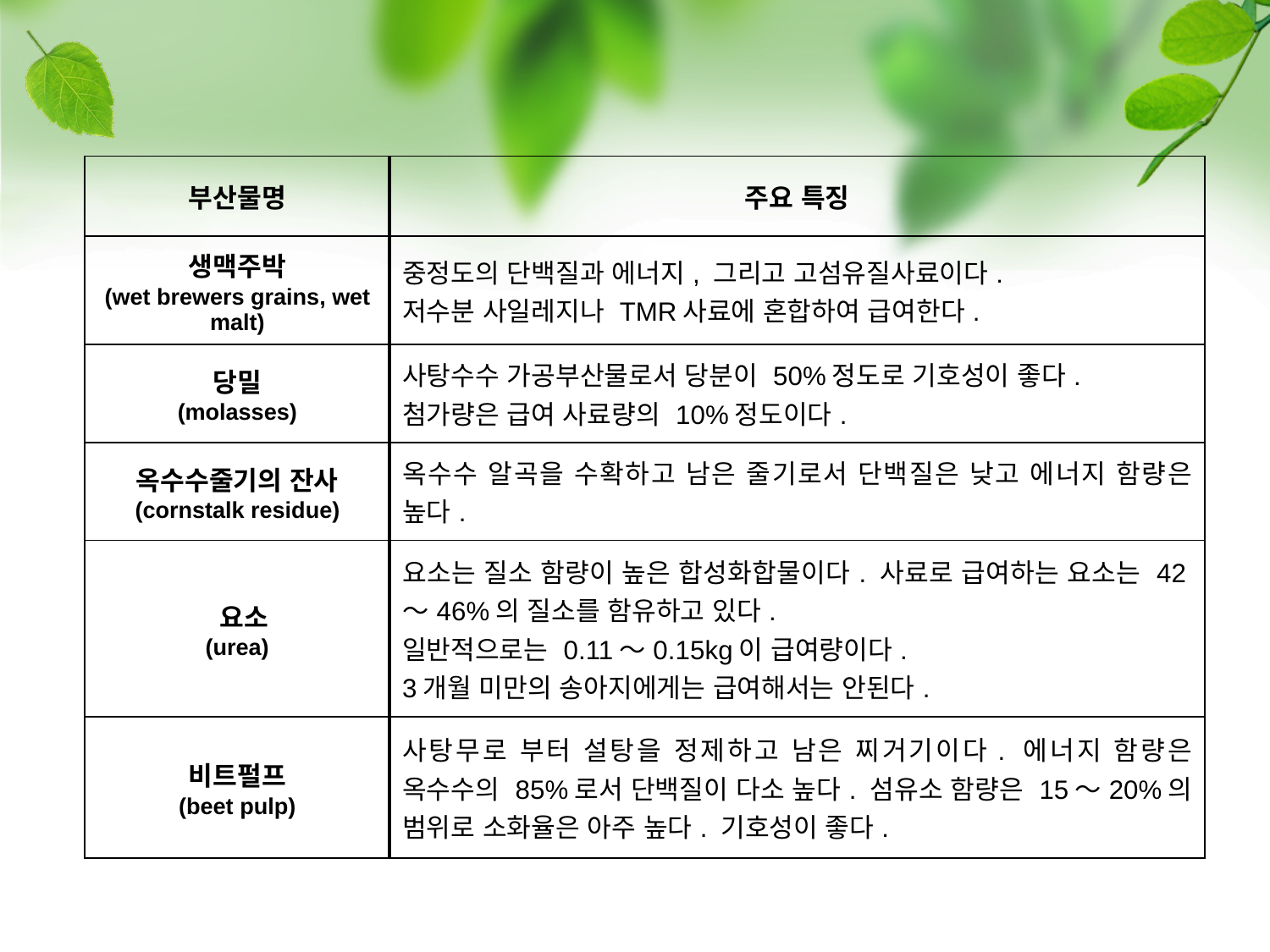

| 부산물명 | 주요 특징 |
| --- | --- |
| 생맥주박 (wet brewers grains, wet malt) | 중정도의 단백질과 에너지, 그리고 고섬유질사료이다. 저수분 사일레지나 TMR사료에 혼합하여 급여한다. |
| 당밀 (molasses) | 사탕수수 가공부산물로서 당분이 50%정도로 기호성이 좋다. 첨가량은 급여 사료량의 10%정도이다. |
| 옥수수줄기의 잔사 (cornstalk residue) | 옥수수 알곡을 수확하고 남은 줄기로서 단백질은 낮고 에너지 함량은 높다. |
| 요소 (urea) | 요소는 질소 함량이 높은 합성화합물이다. 사료로 급여하는 요소는 42～46%의 질소를 함유하고 있다. 일반적으로는 0.11～0.15kg이 급여량이다. 3개월 미만의 송아지에게는 급여해서는 안된다. |
| 비트펄프 (beet pulp) | 사탕무로 부터 설탕을 정제하고 남은 찌거기이다. 에너지 함량은 옥수수의 85%로서 단백질이 다소 높다. 섬유소 함량은 15～20%의 범위로 소화율은 아주 높다. 기호성이 좋다. |